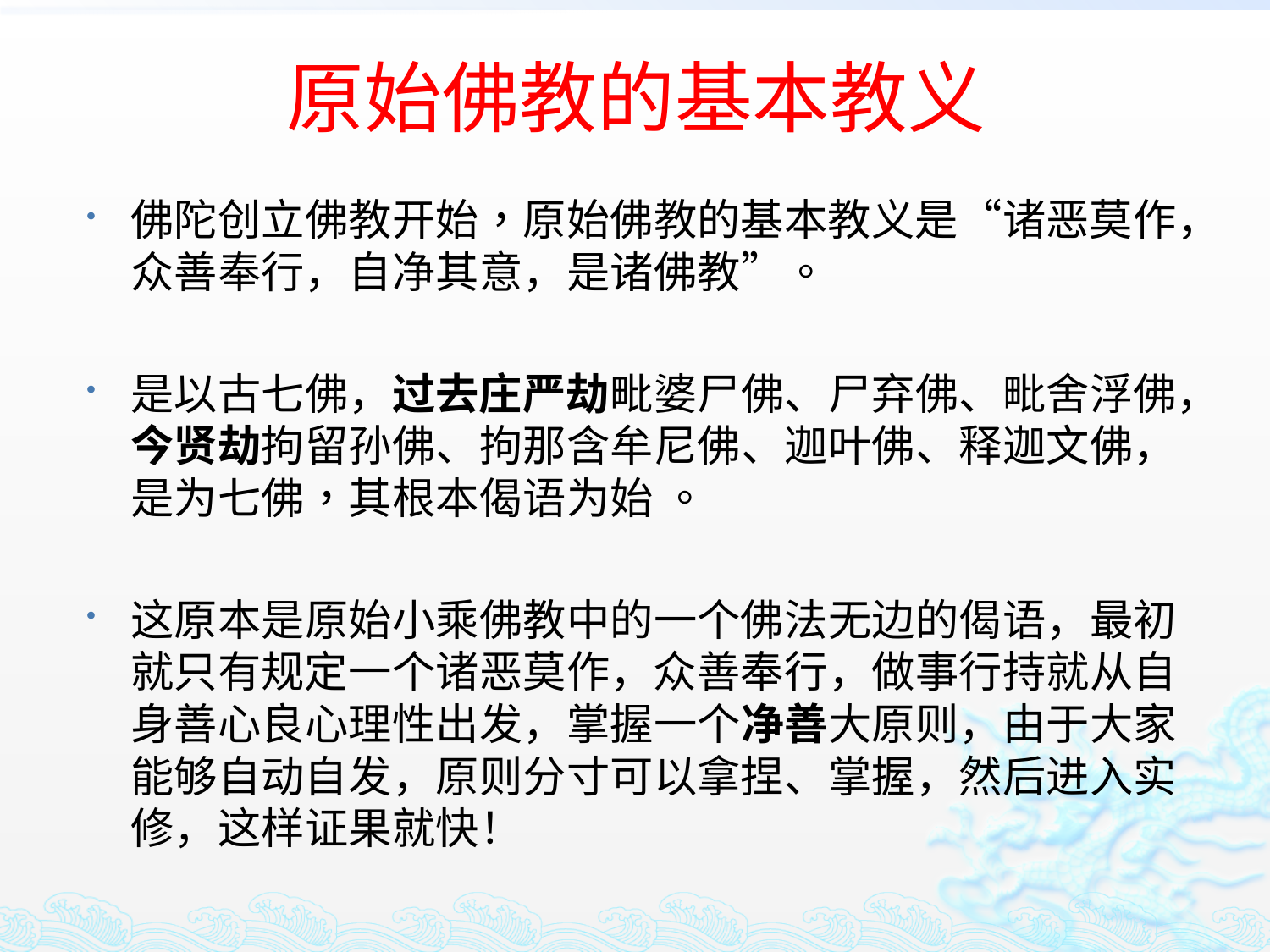

# 原始佛教的基本教义
佛陀创立佛教开始，原始佛教的基本教义是“诸恶莫作，众善奉行，自净其意，是诸佛教”。

是以古七佛，过去庄严劫毗婆尸佛、尸弃佛、毗舍浮佛，今贤劫拘留孙佛、拘那含牟尼佛、迦叶佛、释迦文佛，是为七佛，其根本偈语为始 。

这原本是原始小乘佛教中的一个佛法无边的偈语，最初就只有规定一个诸恶莫作，众善奉行，做事行持就从自身善心良心理性出发，掌握一个净善大原则，由于大家能够自动自发，原则分寸可以拿捏、掌握，然后进入实修，这样证果就快！